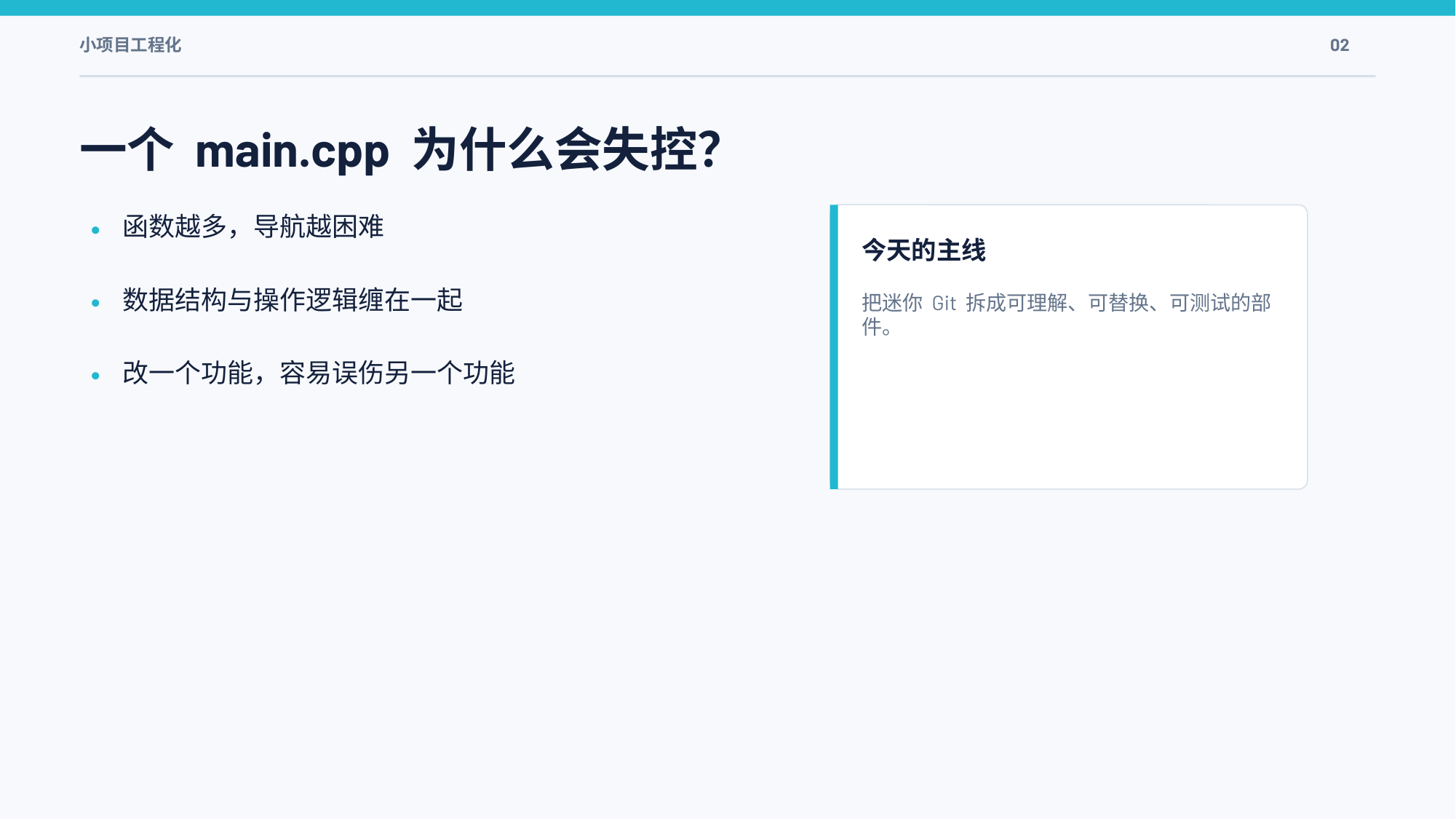

小项目工程化
02

一个 main.cpp 为什么会失控？

•
函数越多，导航越困难
今天的主线
•
数据结构与操作逻辑缠在一起
把迷你 Git 拆成可理解、可替换、可测试的部件。
•
改一个功能，容易误伤另一个功能